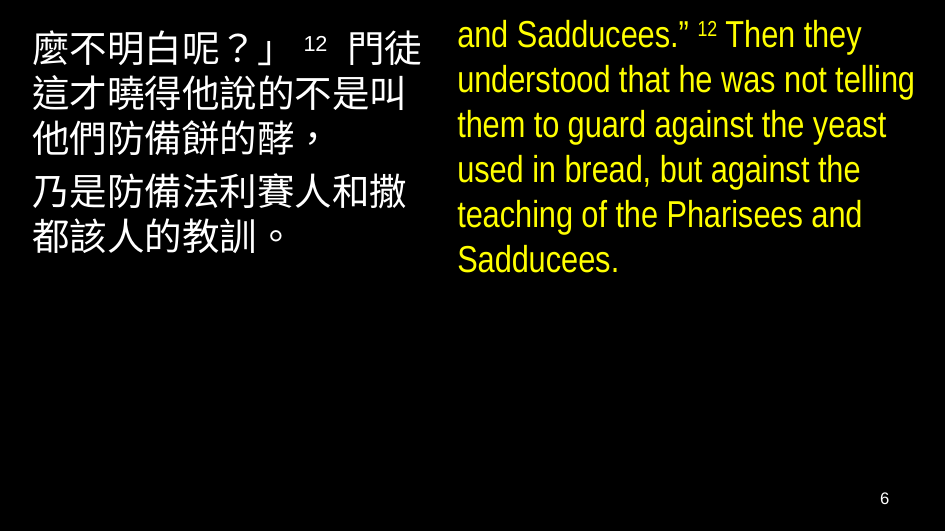

and Sadducees.” 12 Then they understood that he was not telling them to guard against the yeast
used in bread, but against the teaching of the Pharisees and Sadducees.

麼不明白呢？」12 門徒這才曉得他說的不是叫他們防備餅的酵，
乃是防備法利賽人和撒都該人的教訓。

6